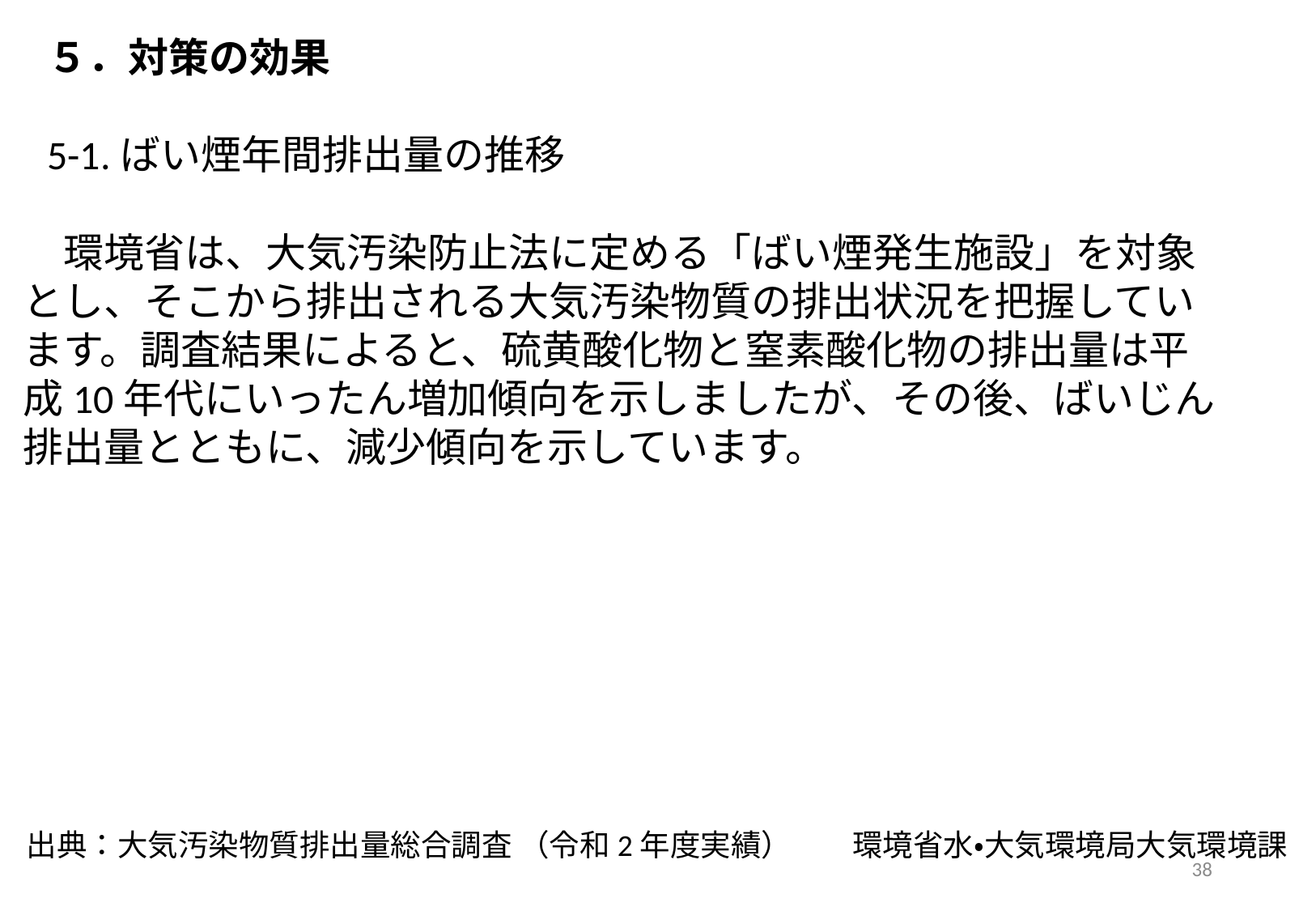

５．対策の効果

5-1.ばい煙年間排出量の推移

　環境省は、大気汚染防止法に定める「ばい煙発生施設」を対象とし、そこから排出される大気汚染物質の排出状況を把握しています。調査結果によると、硫黄酸化物と窒素酸化物の排出量は平成10年代にいったん増加傾向を示しましたが、その後、ばいじん排出量とともに、減少傾向を示しています。
出典：大気汚染物質排出量総合調査 （令和2年度実績）　　環境省水・大気環境局大気環境課
38